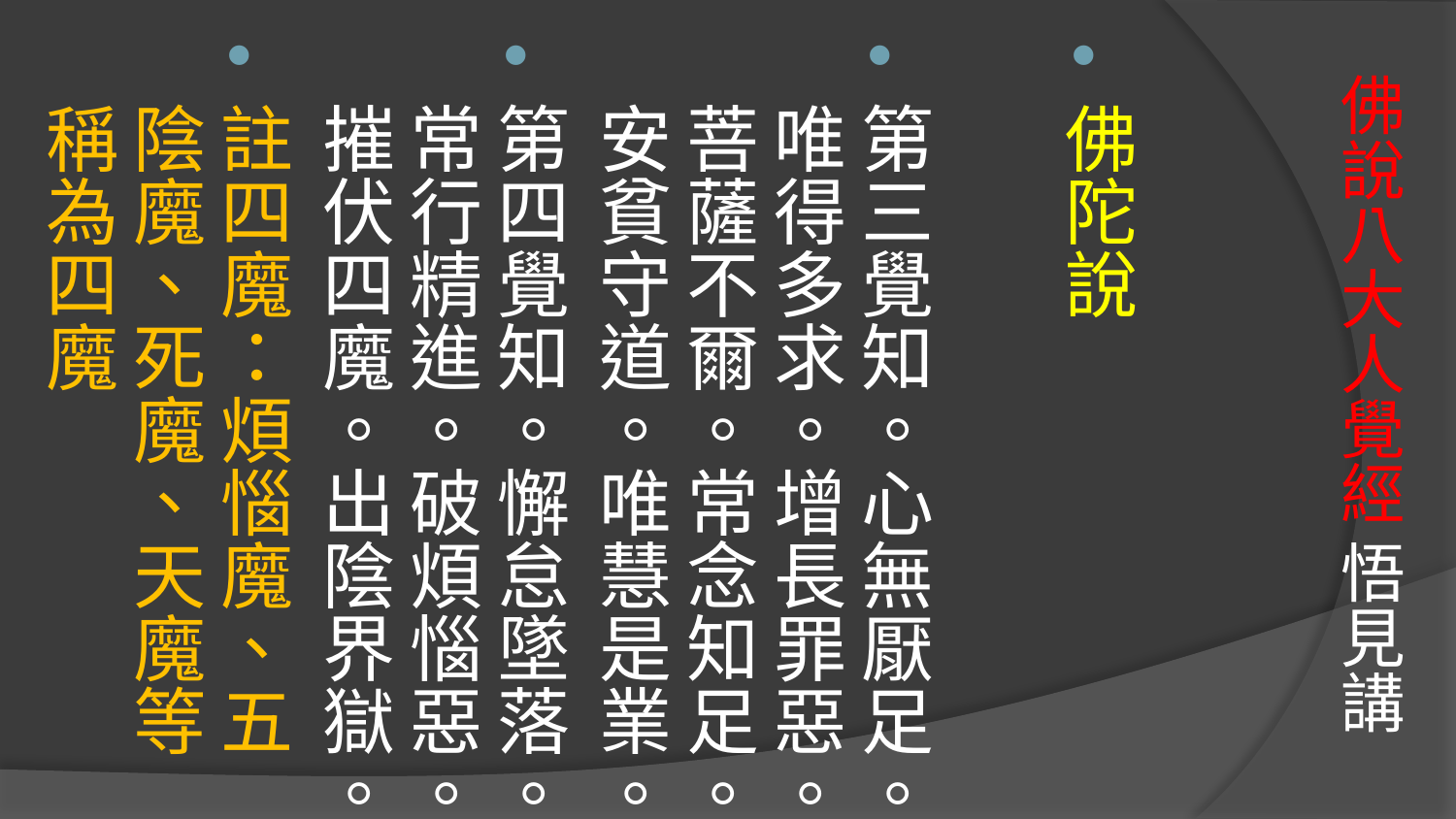

# 佛說八大人覺經 悟見講
佛陀說

第三覺知。心無厭足。唯得多求。增長罪惡。菩薩不爾。常念知足。安貧守道。唯慧是業。
第四覺知。懈怠墜落。常行精進。破煩惱惡。摧伏四魔。出陰界獄。
註四魔：煩惱魔、五陰魔、死魔、天魔等稱為四魔